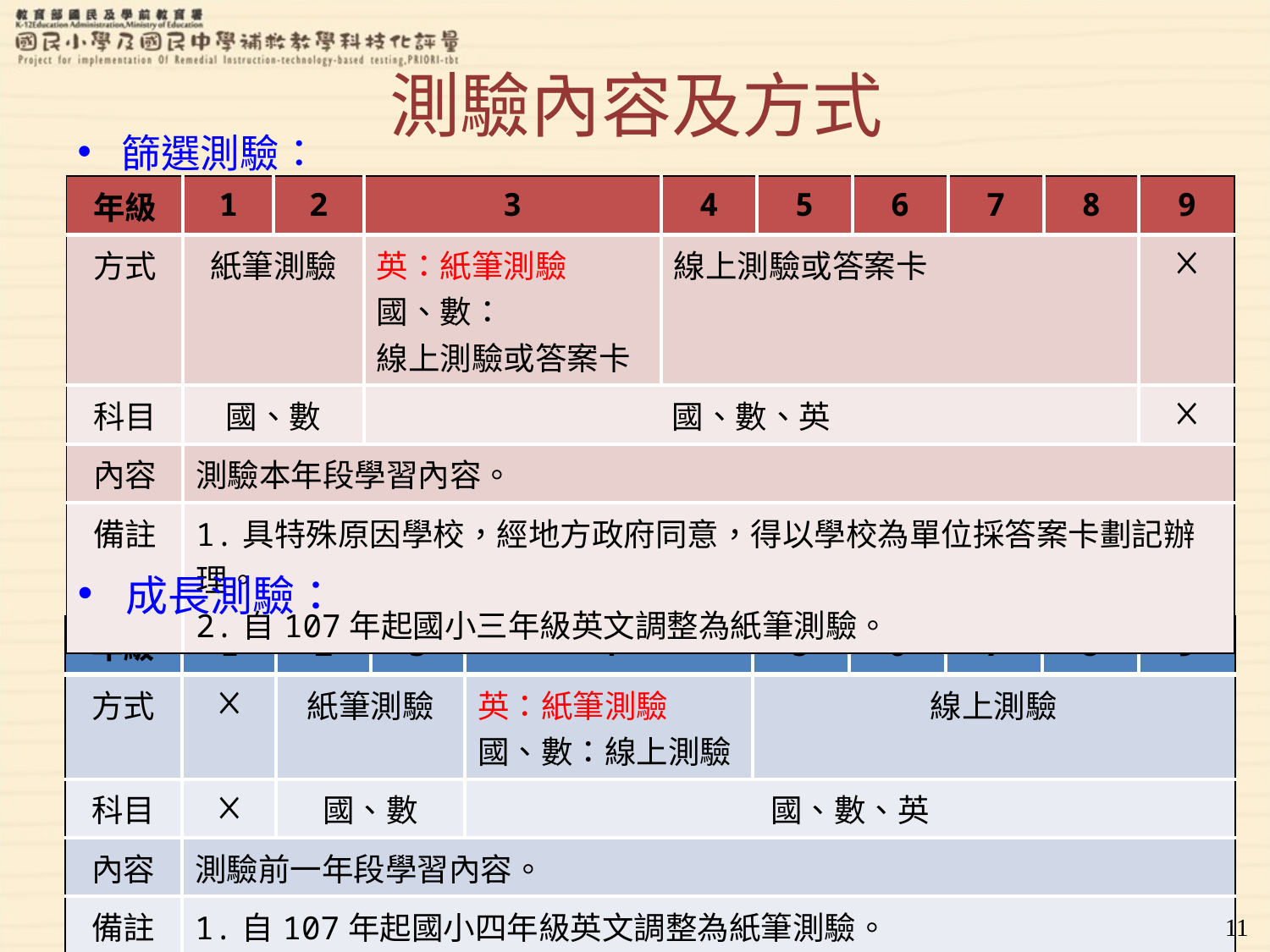

# 測驗內容及方式
篩選測驗：

| 年級 | 1 | 2 | 3 | 4 | 5 | 6 | 7 | 8 | 9 |
| --- | --- | --- | --- | --- | --- | --- | --- | --- | --- |
| 方式 | 紙筆測驗 |  | 英：紙筆測驗 國、數： 線上測驗或答案卡 | 線上測驗或答案卡 |  |  |  |  | ╳ |
| 科目 | 國、數 |  | 國、數、英 |  |  |  |  |  | ╳ |
| 內容 | 測驗本年段學習內容。 |  |  |  |  |  |  |  |  |
| 備註 | 1.具特殊原因學校，經地方政府同意，得以學校為單位採答案卡劃記辦理。 2.自107年起國小三年級英文調整為紙筆測驗。 |  |  |  |  |  |  |  |  |
成長測驗：
| 年級 | 1 | 2 | 3 | 4 | 5 | 6 | 7 | 8 | 9 |
| --- | --- | --- | --- | --- | --- | --- | --- | --- | --- |
| 方式 | ╳ | 紙筆測驗 |  | 英：紙筆測驗 國、數：線上測驗 | 線上測驗 |  |  |  |  |
| 科目 | ╳ | 國、數 |  | 國、數、英 |  |  |  |  |  |
| 內容 | 測驗前一年段學習內容。 |  |  |  |  |  |  |  |  |
| 備註 | 1.自107年起國小四年級英文調整為紙筆測驗。 |  |  |  |  |  |  |  |  |
11